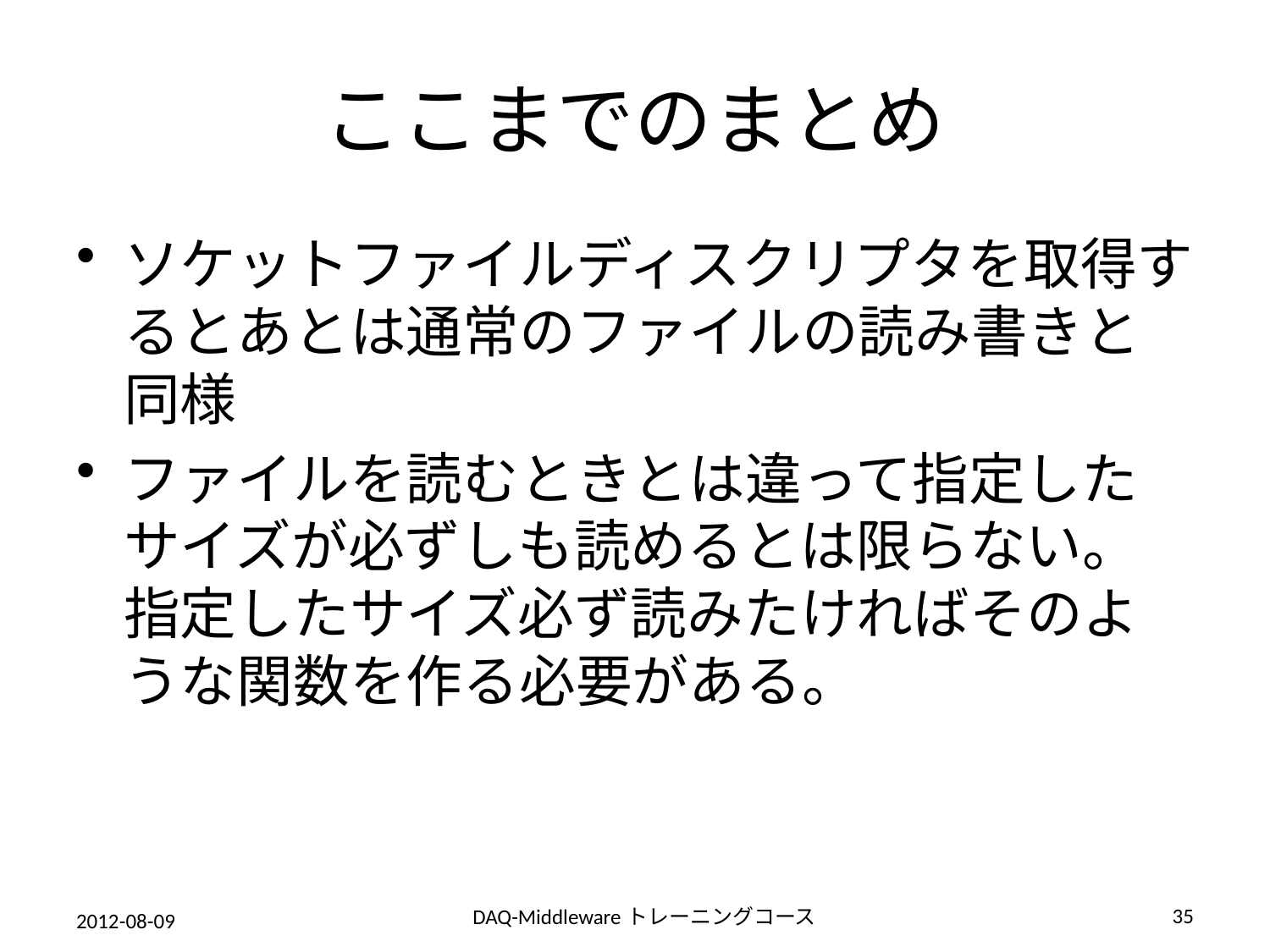

# ここまでのまとめ
ソケットファイルディスクリプタを取得するとあとは通常のファイルの読み書きと同様
ファイルを読むときとは違って指定したサイズが必ずしも読めるとは限らない。指定したサイズ必ず読みたければそのような関数を作る必要がある。
35
DAQ-Middlewareトレーニングコース
2012-08-09